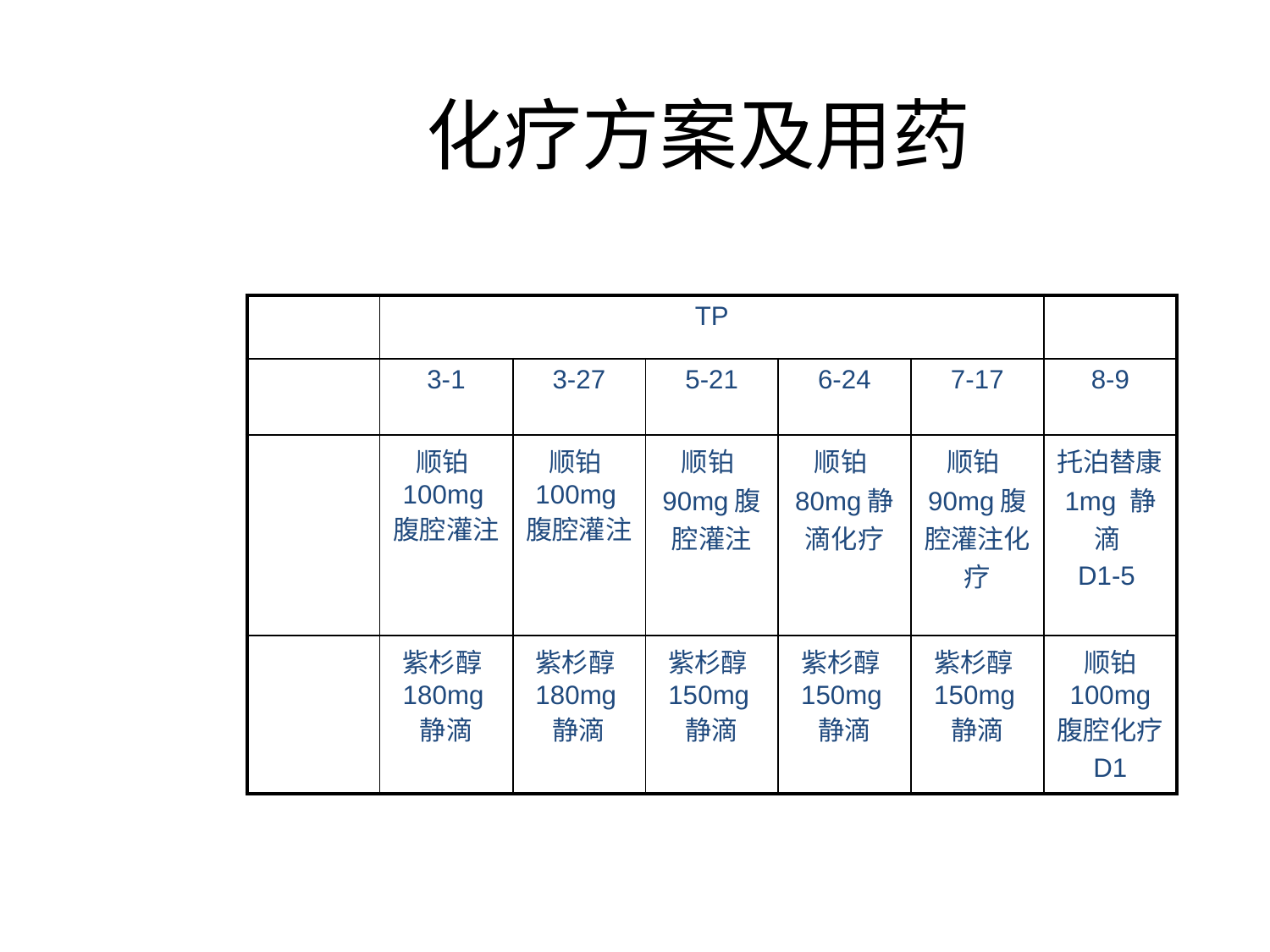

# 化疗方案及用药

|  | TP |  |  |  |  |  |
| --- | --- | --- | --- | --- | --- | --- |
|  | 3-1 | 3-27 | 5-21 | 6-24 | 7-17 | 8-9 |
|  | 顺铂100mg腹腔灌注 | 顺铂100mg腹腔灌注 | 顺铂90mg腹腔灌注 | 顺铂80mg静滴化疗 | 顺铂90mg腹腔灌注化疗 | 托泊替康1mg 静滴 D1-5 |
|  | 紫杉醇180mg静滴 | 紫杉醇180mg静滴 | 紫杉醇150mg静滴 | 紫杉醇150mg静滴 | 紫杉醇150mg静滴 | 顺铂 100mg 腹腔化疗 D1 |